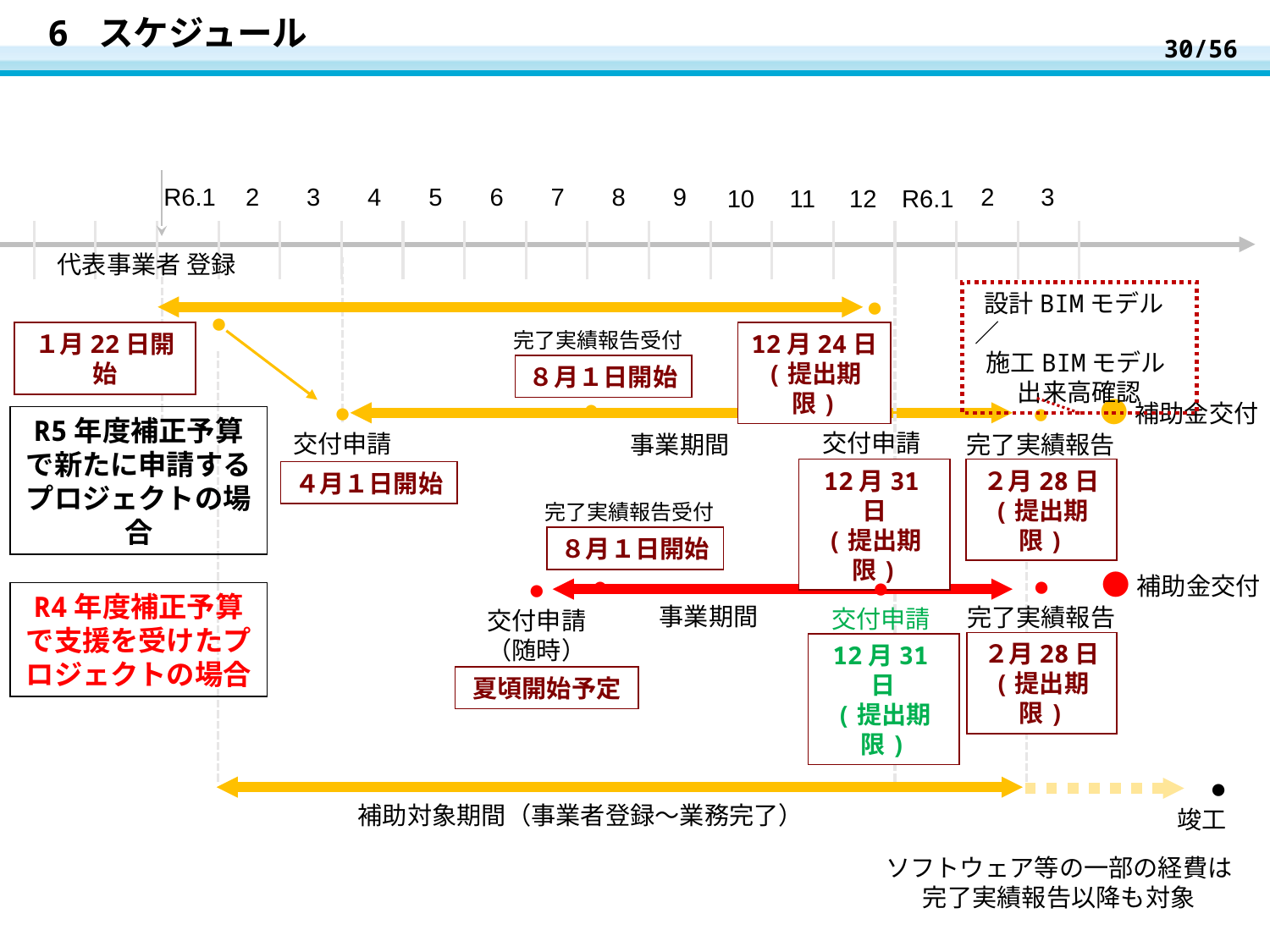

30/56
# 6 スケジュール

R6.1
2
3
4
5
6
7
8
9
2
3
10
11
12
R6.1
代表事業者 登録
 設計BIMモデル／
 施工BIMモデル
出来高確認
●
●
完了実績報告受付
12月24日
(提出期限)
１月22日開始
８月１日開始
●
●
交付申請

●補助金交付
●
交付申請

●
完了実績報告
R5年度補正予算で新たに申請するプロジェクトの場合
事業期間
12月31日
(提出期限)
２月28日
(提出期限)
４月１日開始
完了実績報告受付
８月１日開始
●補助金交付
●
完了実績報告
●
●
交付申請

●
交付申請
（随時）
R4年度補正予算で支援を受けたプロジェクトの場合
事業期間
２月28日
(提出期限)
12月31日
(提出期限)
夏頃開始予定
●
竣工
補助対象期間（事業者登録～業務完了）
ソフトウェア等の一部の経費は
完了実績報告以降も対象